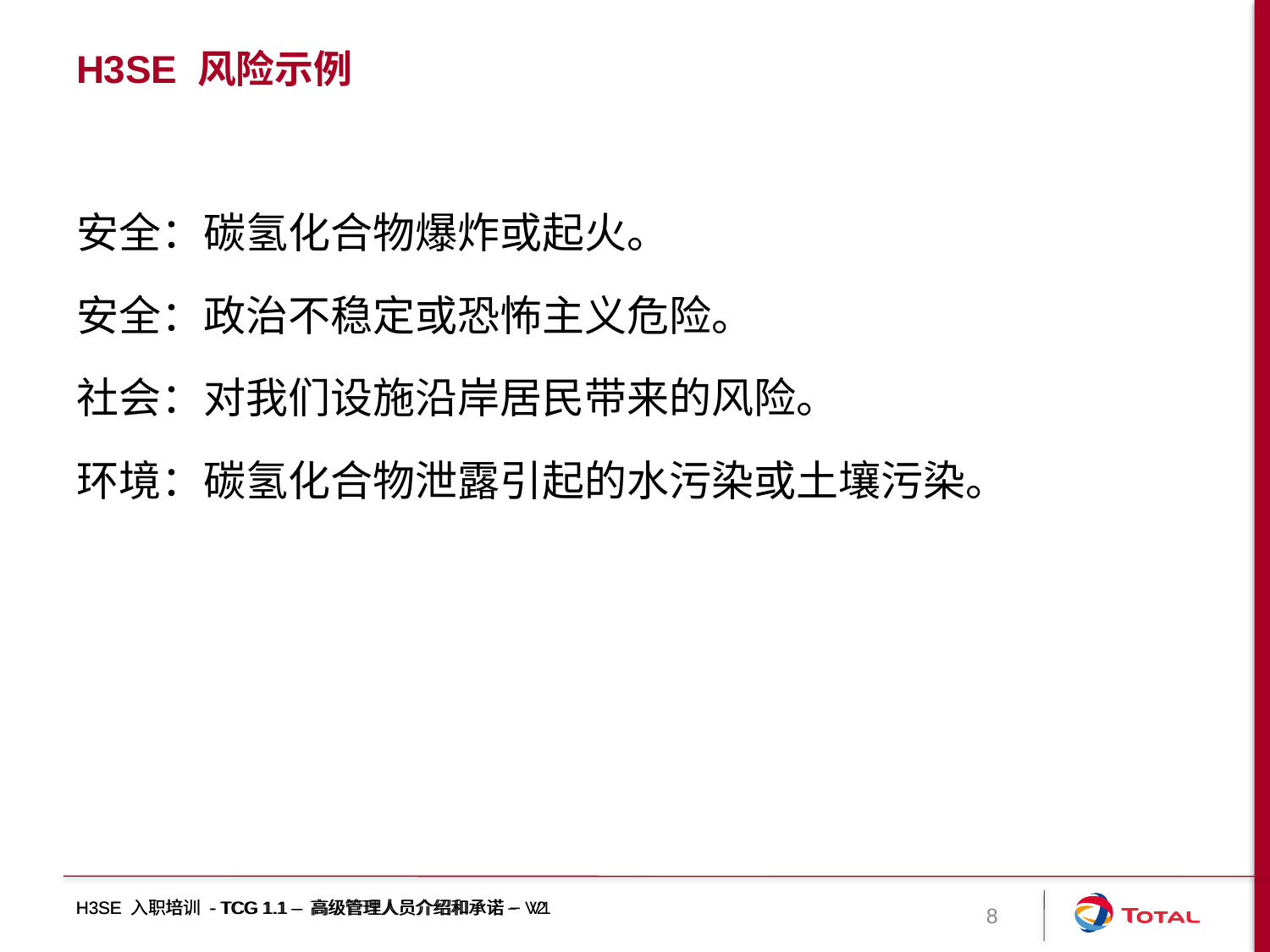

# H3SE 风险示例

安全：碳氢化合物爆炸或起火。
安全：政治不稳定或恐怖主义危险。
社会：对我们设施沿岸居民带来的风险。
环境：碳氢化合物泄露引起的水污染或土壤污染。
H3SE 入职培训 - TCG 1.1 – 高级管理人员介绍和承诺 – V1
H3SE 入职培训 - TCG 1.1 – 高级管理人员介绍和承诺 – V2
8